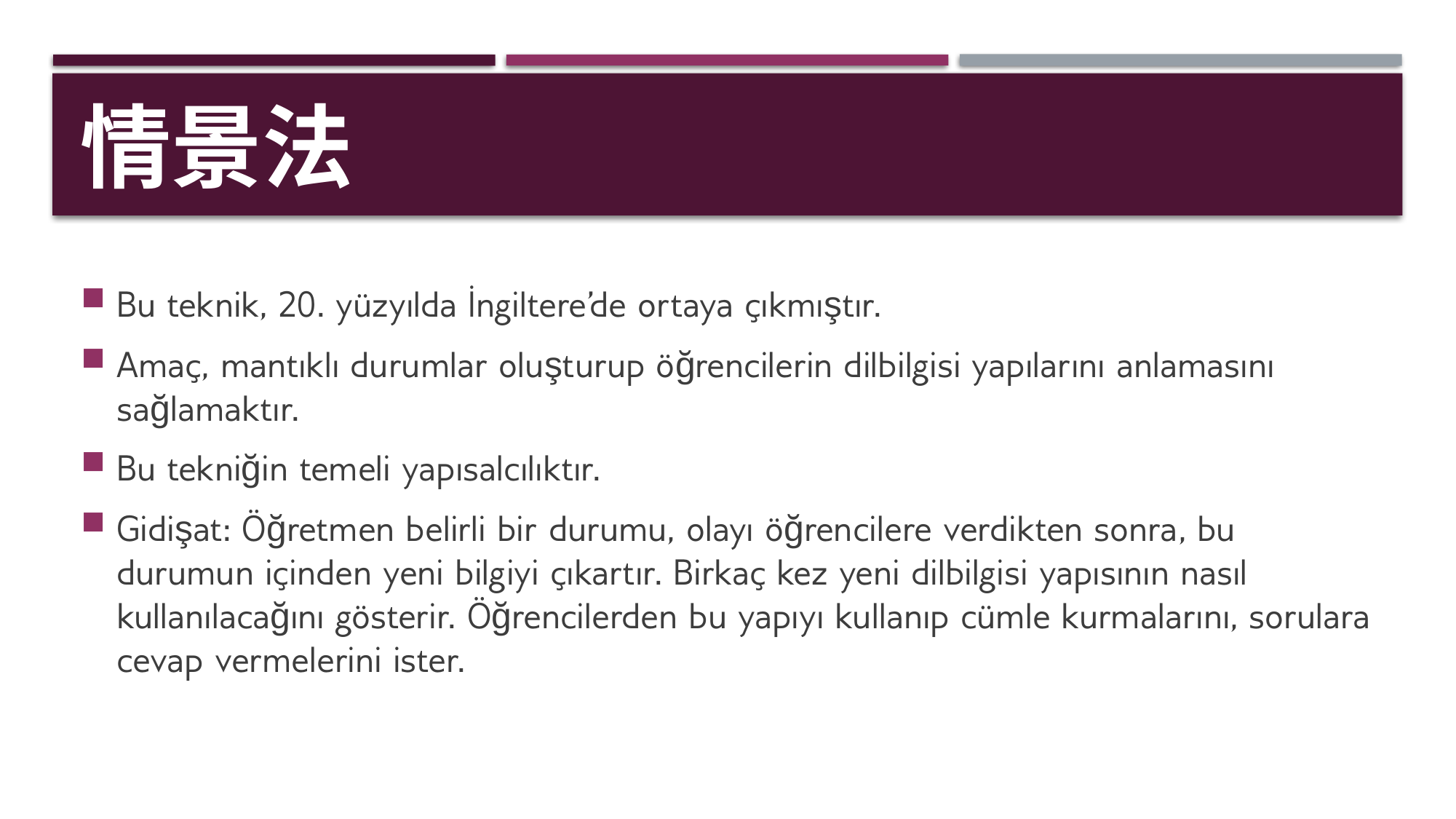

# 情景法
Bu teknik, 20. yüzyılda İngiltere’de ortaya çıkmıştır.
Amaç, mantıklı durumlar oluşturup öğrencilerin dilbilgisi yapılarını anlamasını sağlamaktır.
Bu tekniğin temeli yapısalcılıktır.
Gidişat: Öğretmen belirli bir durumu, olayı öğrencilere verdikten sonra, bu durumun içinden yeni bilgiyi çıkartır. Birkaç kez yeni dilbilgisi yapısının nasıl kullanılacağını gösterir. Öğrencilerden bu yapıyı kullanıp cümle kurmalarını, sorulara cevap vermelerini ister.